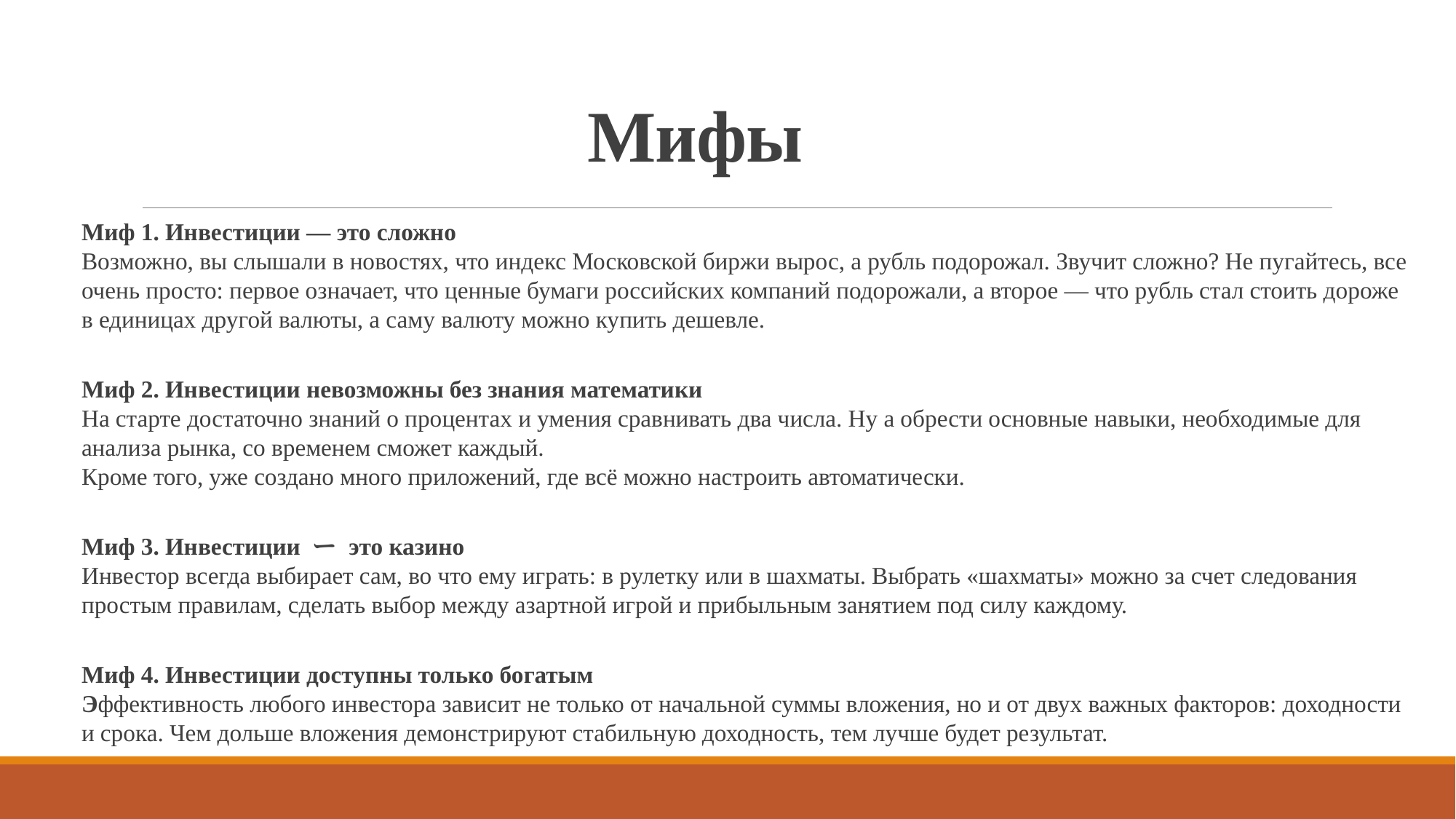

# Мифы
Миф 1. Инвестиции — это сложно
Возможно, вы слышали в новостях, что индекс Московской биржи вырос, а рубль подорожал. Звучит сложно? Не пугайтесь, все очень просто: первое означает, что ценные бумаги российских компаний подорожали, а второе — что рубль стал стоить дороже в единицах другой валюты, а саму валюту можно купить дешевле.
Миф 2. Инвестиции невозможны без знания математики
На старте достаточно знаний о процентах и умения сравнивать два числа. Ну а обрести основные навыки, необходимые для анализа рынка, со временем сможет каждый.
Кроме того, уже создано много приложений, где всё можно настроить автоматически.
Миф 3. Инвестиции ー это казино
Инвестор всегда выбирает сам, во что ему играть: в рулетку или в шахматы. Выбрать «шахматы» можно за счет следования простым правилам, сделать выбор между азартной игрой и прибыльным занятием под силу каждому.
Миф 4. Инвестиции доступны только богатым
Эффективность любого инвестора зависит не только от начальной суммы вложения, но и от двух важных факторов: доходности и срока. Чем дольше вложения демонстрируют стабильную доходность, тем лучше будет результат.